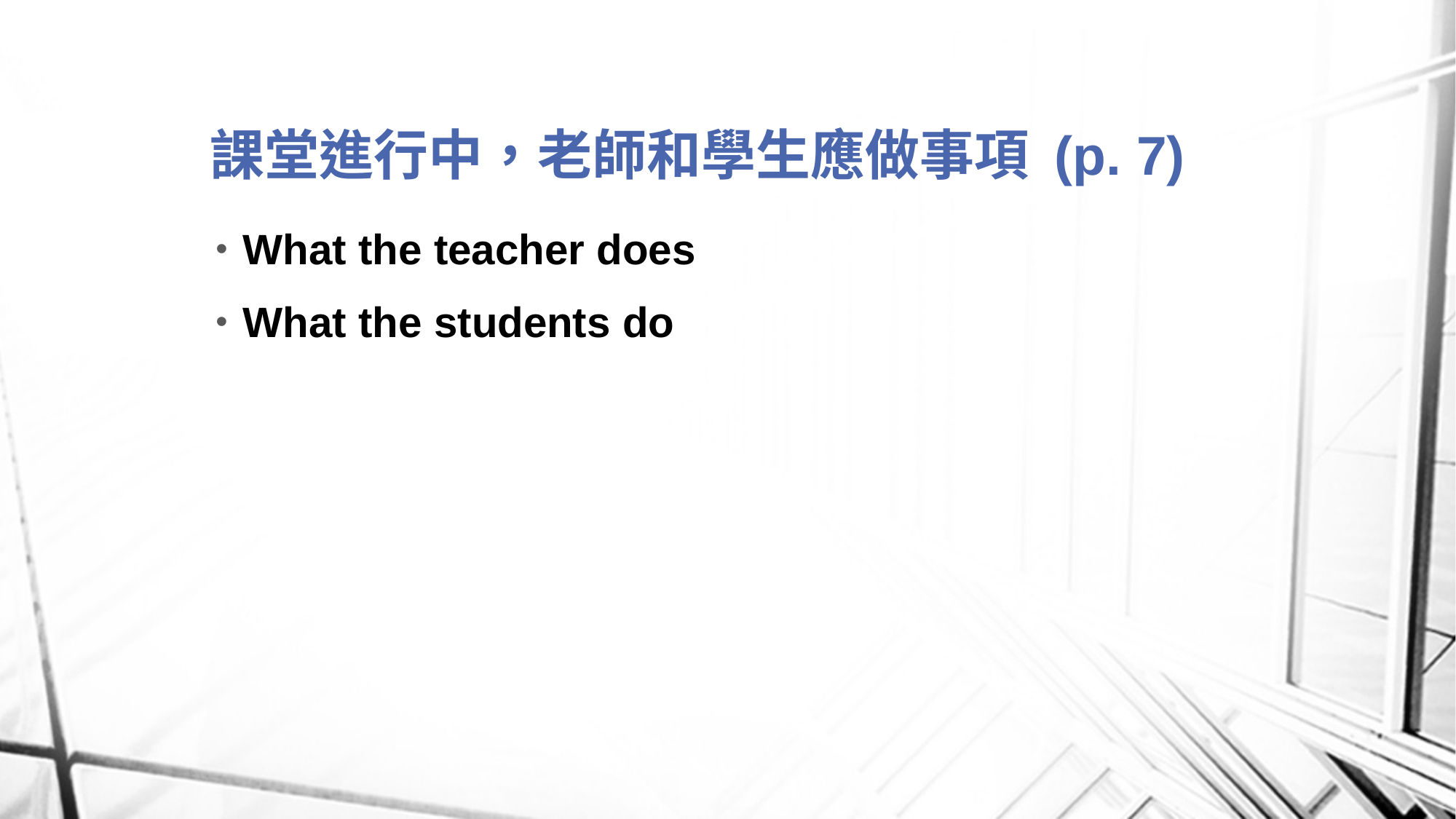

# 課堂進行中，老師和學生應做事項 (p. 7)
What the teacher does
What the students do